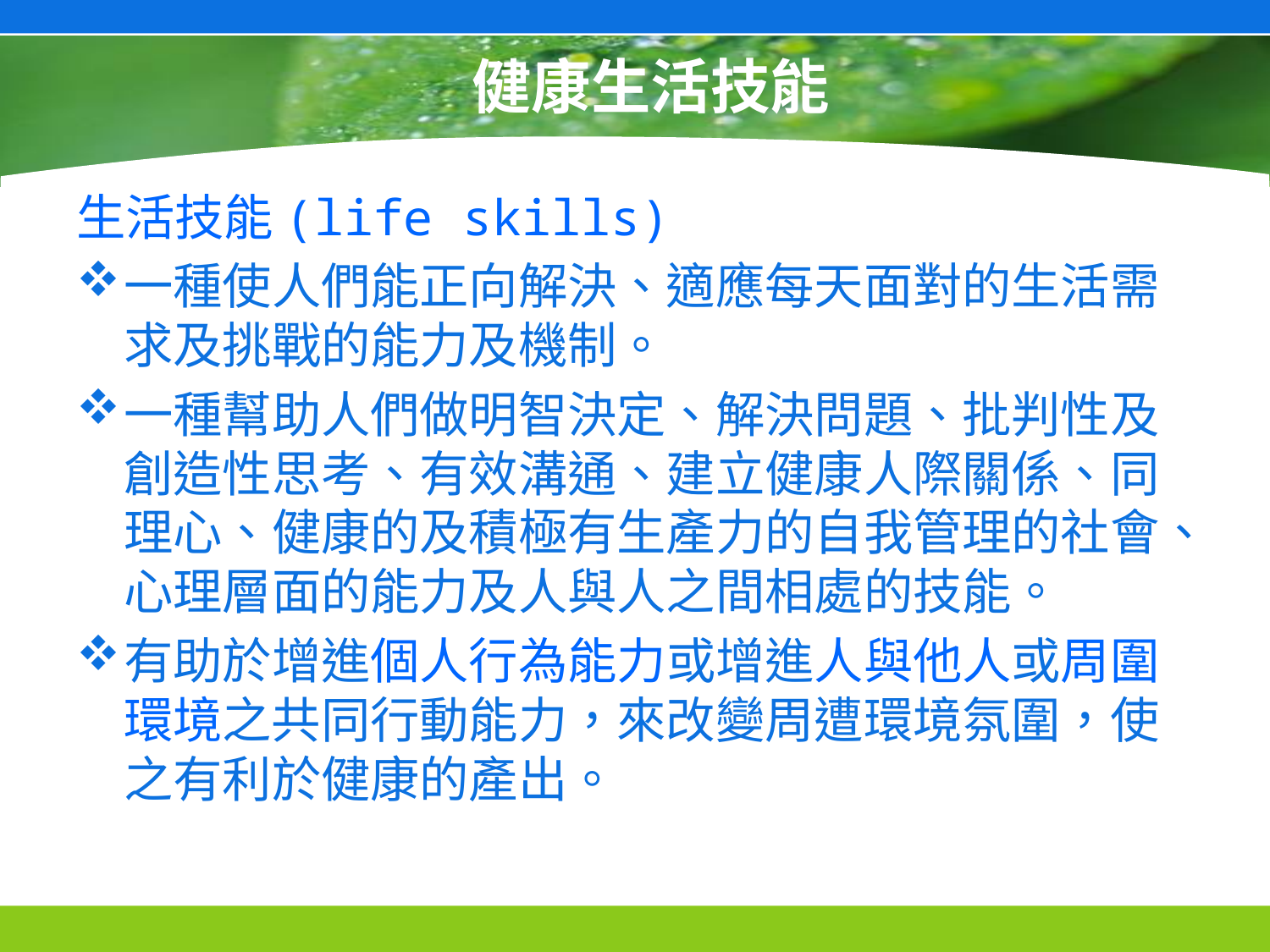

# 健康生活技能
生活技能(life skills)
一種使人們能正向解決、適應每天面對的生活需求及挑戰的能力及機制。
一種幫助人們做明智決定、解決問題、批判性及創造性思考、有效溝通、建立健康人際關係、同理心、健康的及積極有生產力的自我管理的社會、心理層面的能力及人與人之間相處的技能。
有助於增進個人行為能力或增進人與他人或周圍環境之共同行動能力，來改變周遭環境氛圍，使之有利於健康的產出。